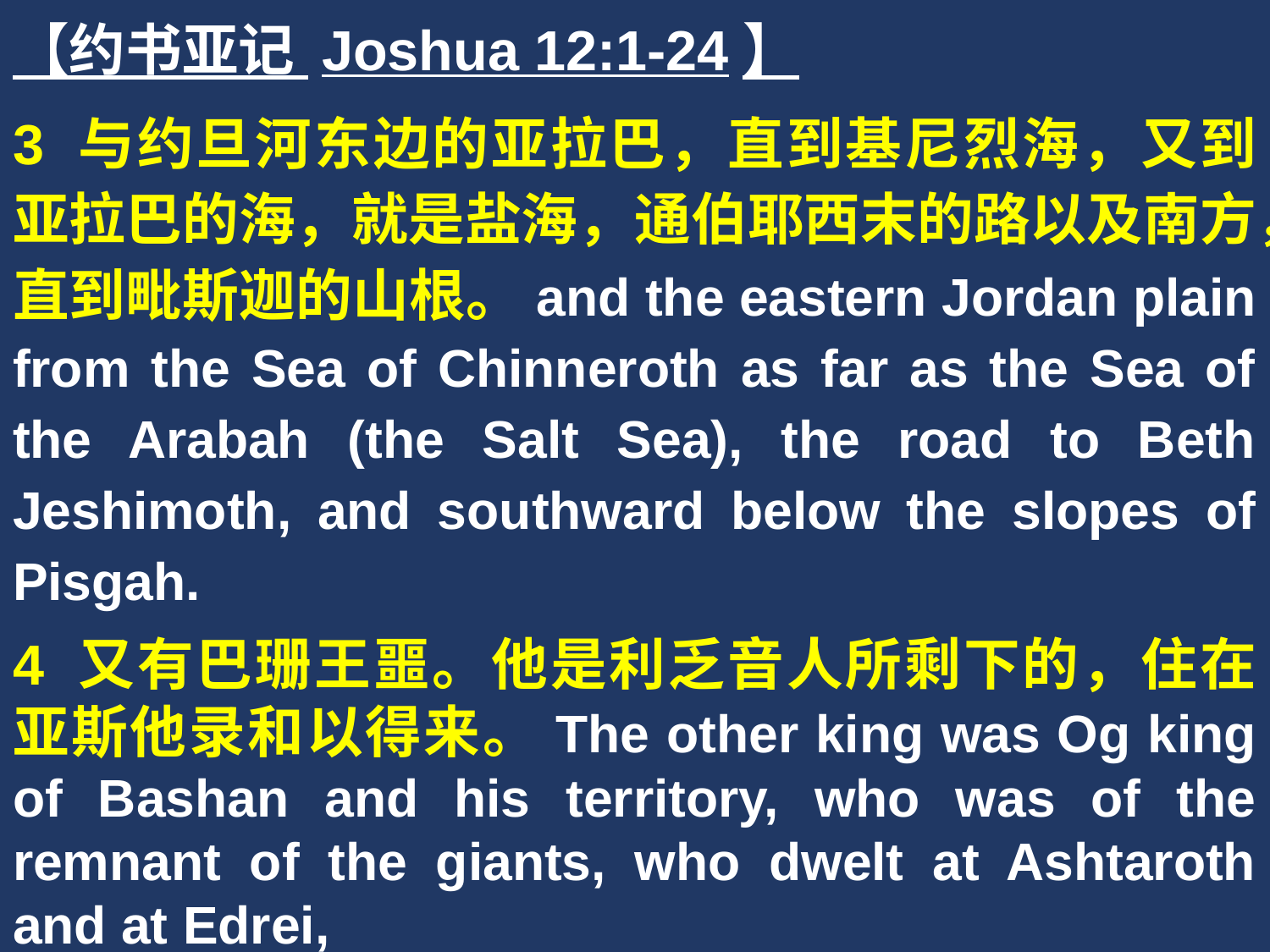

【约书亚记 Joshua 12:1-24】
3 与约旦河东边的亚拉巴，直到基尼烈海，又到亚拉巴的海，就是盐海，通伯耶西末的路以及南方，直到毗斯迦的山根。and the eastern Jordan plain from the Sea of Chinneroth as far as the Sea of the Arabah (the Salt Sea), the road to Beth Jeshimoth, and southward below the slopes of Pisgah.
4 又有巴珊王噩。他是利乏音人所剩下的，住在亚斯他录和以得来。The other king was Og king of Bashan and his territory, who was of the remnant of the giants, who dwelt at Ashtaroth and at Edrei,